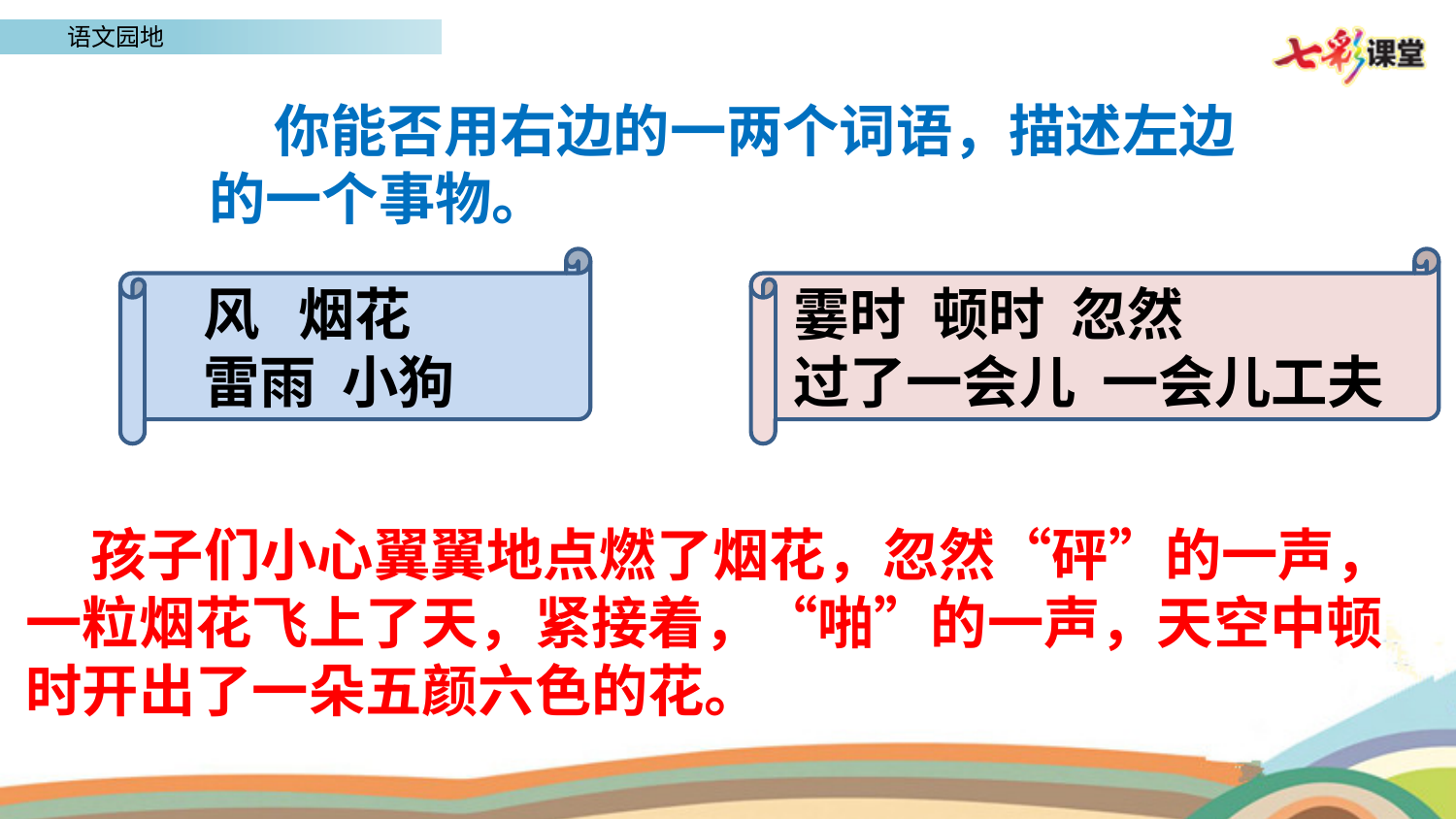

你能否用右边的一两个词语，描述左边的一个事物。

风   烟花
雷雨  小狗

霎时  顿时  忽然
过了一会儿  一会儿工夫
    孩子们小心翼翼地点燃了烟花，忽然“砰”的一声，一粒烟花飞上了天，紧接着，“啪”的一声，天空中顿时开出了一朵五颜六色的花。